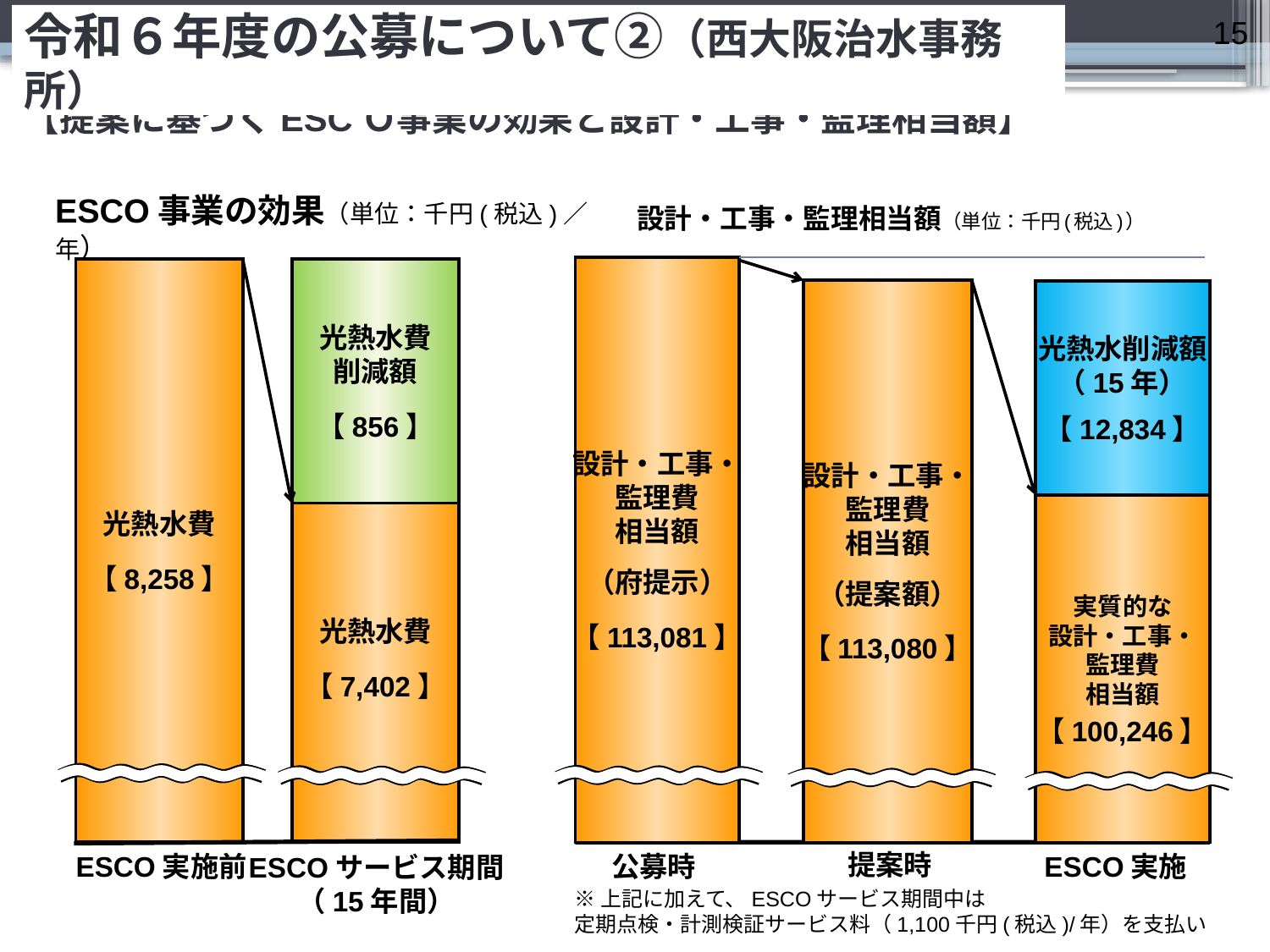

令和６年度の公募について②（西大阪治水事務所）
15
【提案に基づくESCＯ事業の効果と設計・工事・監理相当額】
ESCO事業の効果（単位：千円(税込)／年）

設計・工事・監理相当額（単位：千円(税込)）

設計・工事・
監理費
相当額

（府提示）

【113,081】
光熱水費
削減額

【856】
光熱水費

【7,402】
光熱水費

【8,258】

設計・工事・
監理費
相当額

（提案額）

【113,080】
光熱水削減額
（15年）

【12,834】

実質的な
設計・工事・
監理費
相当額

【100,246】

提案時
ESCO実施

ESCO実施前
ESCOサービス期間
（15年間）

公募時
※上記に加えて、ESCOサービス期間中は
定期点検・計測検証サービス料（1,100千円(税込)/年）を⽀払い